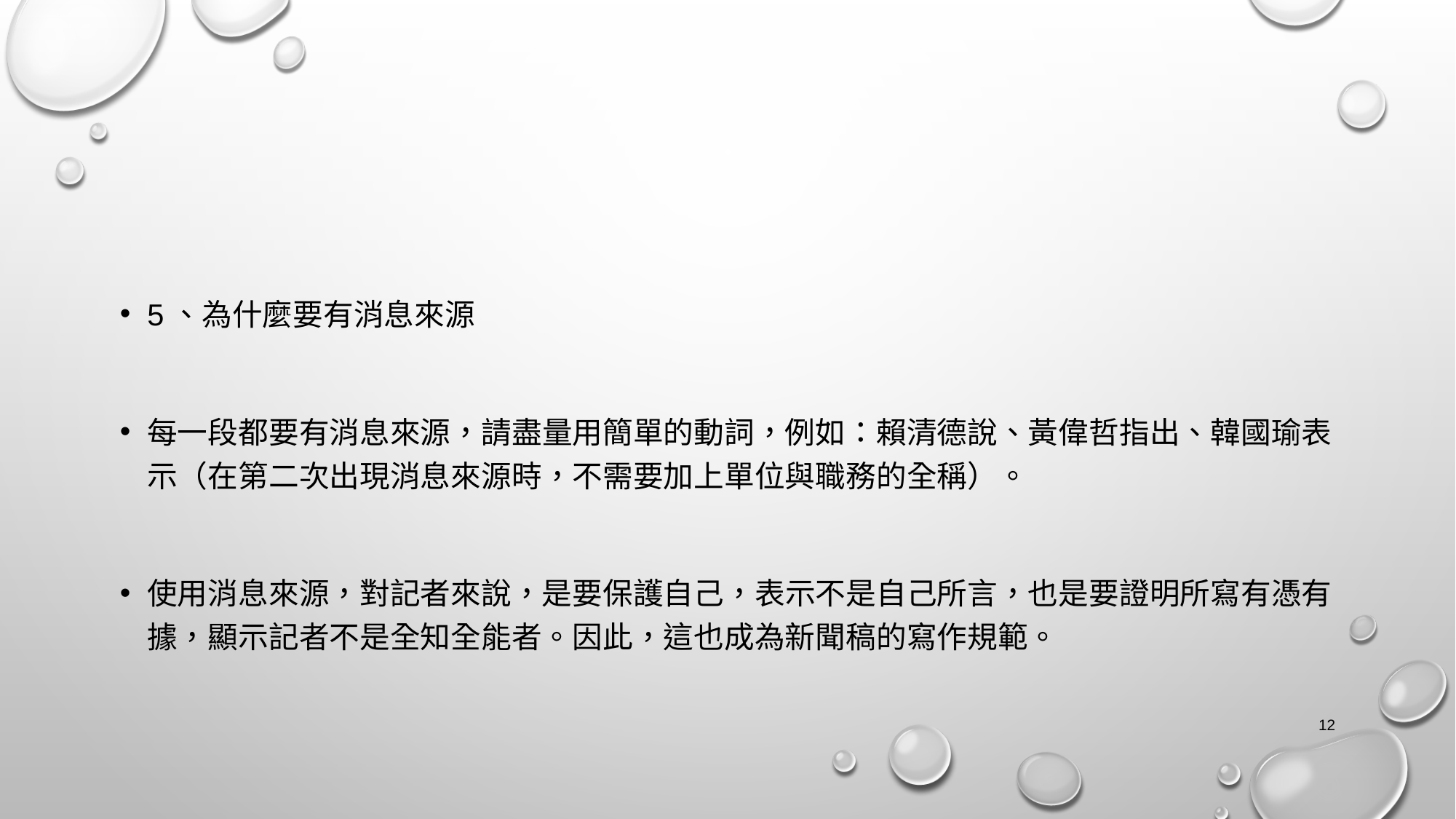

#
5、為什麼要有消息來源

每一段都要有消息來源，請盡量用簡單的動詞，例如：賴清德說、黃偉哲指出、韓國瑜表示（在第二次出現消息來源時，不需要加上單位與職務的全稱）。

使用消息來源，對記者來說，是要保護自己，表示不是自己所言，也是要證明所寫有憑有據，顯示記者不是全知全能者。因此，這也成為新聞稿的寫作規範。

12